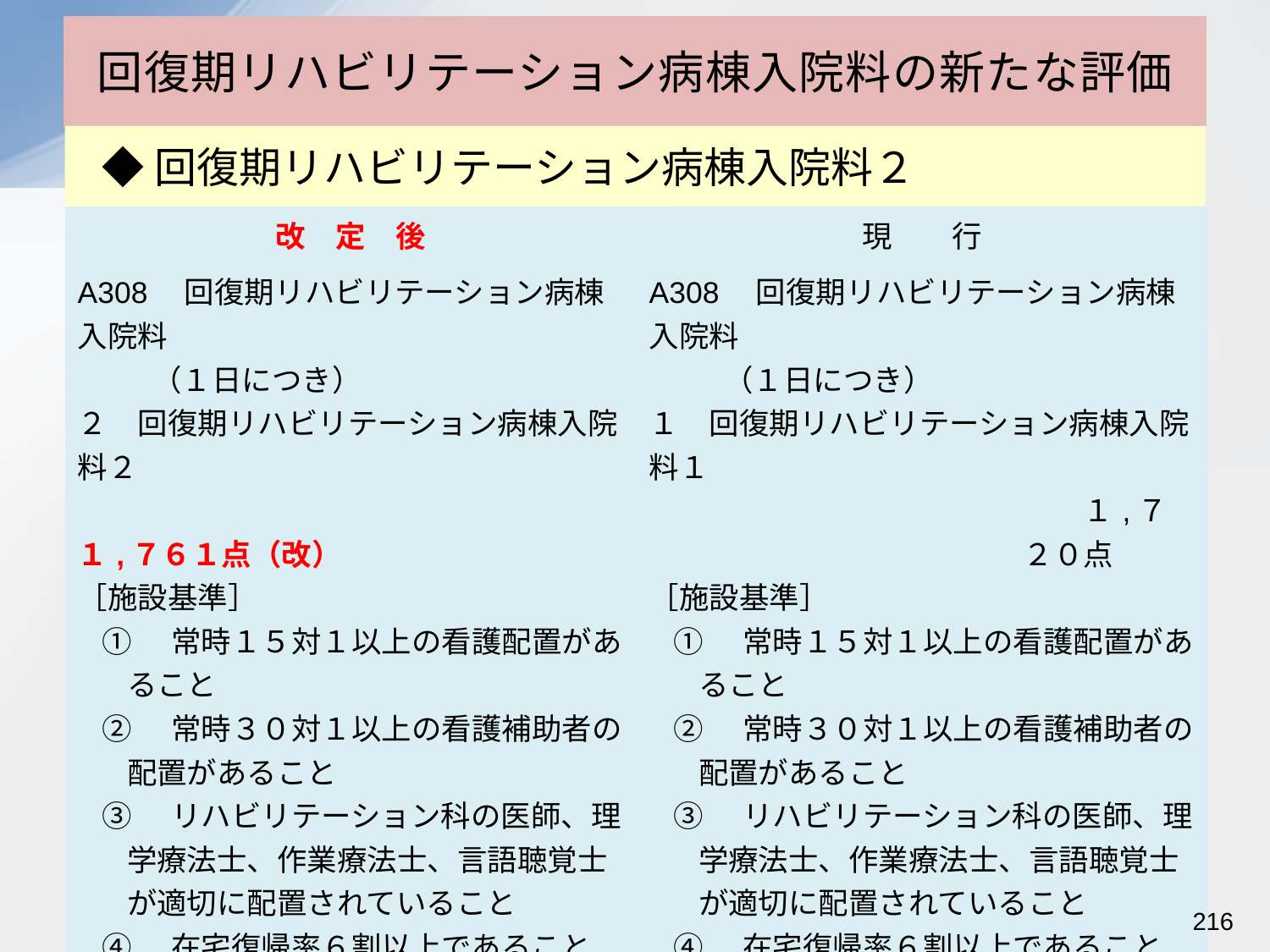

# 回復期リハビリテーション病棟入院料の新たな評価
◆回復期リハビリテーション病棟入院料２
| 改　定　後 | 現　　行 |
| --- | --- |
| A308　回復期リハビリテーション病棟入院料 （１日につき） ２　回復期リハビリテーション病棟入院料２ 　　　　　　　　　　　　　　　　　１,７６１点（改） ［施設基準］ ①　常時１５対１以上の看護配置があること ②　常時３０対１以上の看護補助者の配置があること ③　リハビリテーション科の医師、理学療法士、作業療法士、言語聴覚士が適切に配置されていること ④　在宅復帰率６割以上であること ⑤　新規入院患者のうち２割以上が重症の患者であること ⑥　重症の患者の３割以上が退院時に日常生活機能が改善していること （注２削除） | A308　回復期リハビリテーション病棟入院料 （１日につき） １　回復期リハビリテーション病棟入院料１　 　　１,７２０点 ［施設基準］ ①　常時１５対１以上の看護配置があること ②　常時３０対１以上の看護補助者の配置があること ③　リハビリテーション科の医師、理学療法士、作業療法士、言語聴覚士が適切に配置されていること ④　在宅復帰率６割以上であること ⑤　新規入院患者のうち２割以上が重症の患者であること 注２　重症患者回復病棟加算 　　　　　　　　　　　　　（１日につき） ５０点 |
216